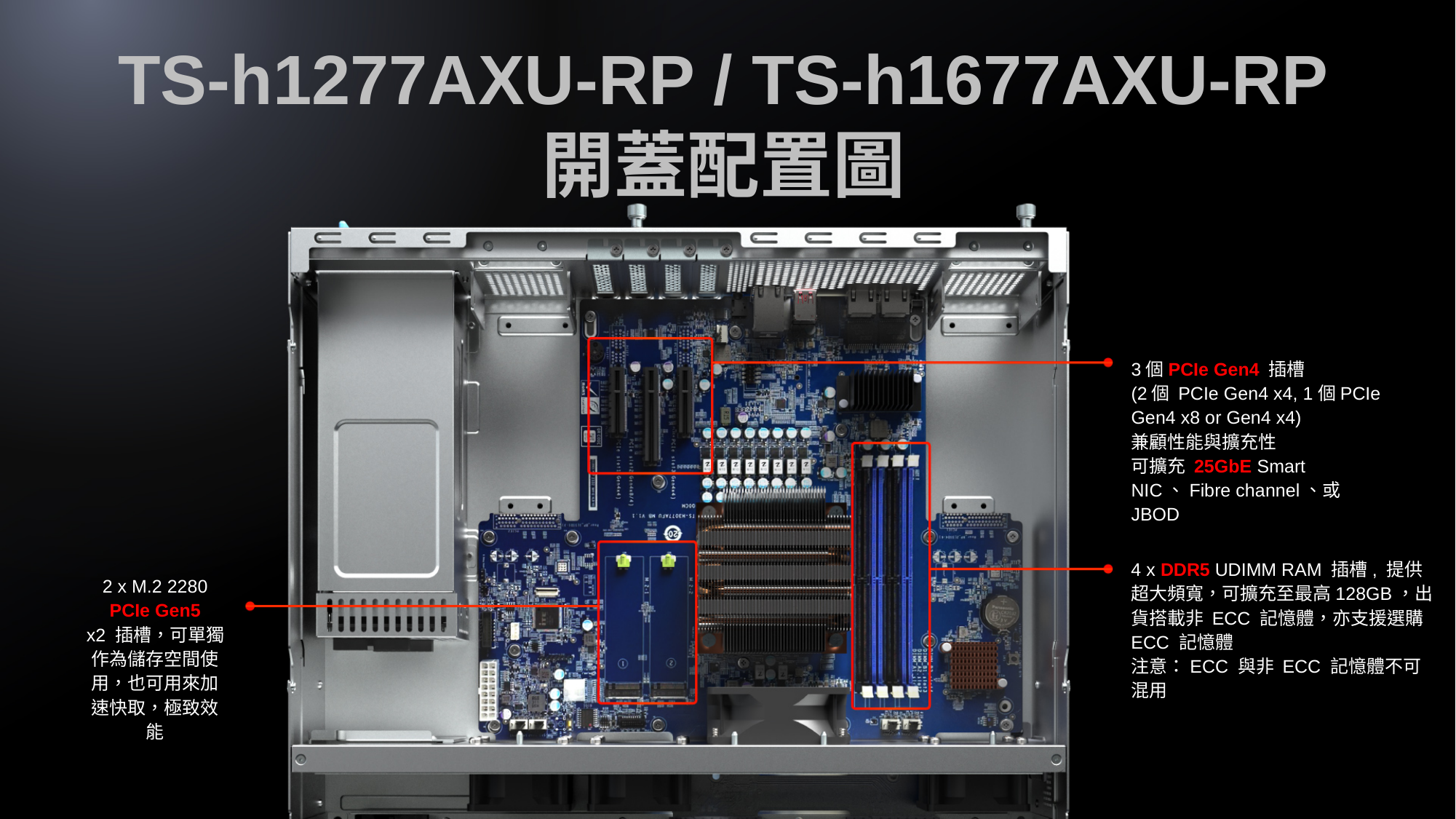

TS-h1277AXU-RP / TS-h1677AXU-RP
開蓋配置圖
3個PCIe Gen4 插槽
(2個 PCIe Gen4 x4, 1個PCIe Gen4 x8 or Gen4 x4)
兼顧性能與擴充性
可擴充 25GbE Smart NIC、Fibre channel、或 JBOD
4 x DDR5 UDIMM RAM 插槽, 提供超大頻寬，可擴充至最高128GB，出貨搭載非 ECC 記憶體，亦支援選購 ECC 記憶體
注意：ECC 與非 ECC 記憶體不可混用
2 x M.2 2280 PCIe Gen5 x2 插槽，可單獨作為儲存空間使用，也可用來加速快取，極致效能